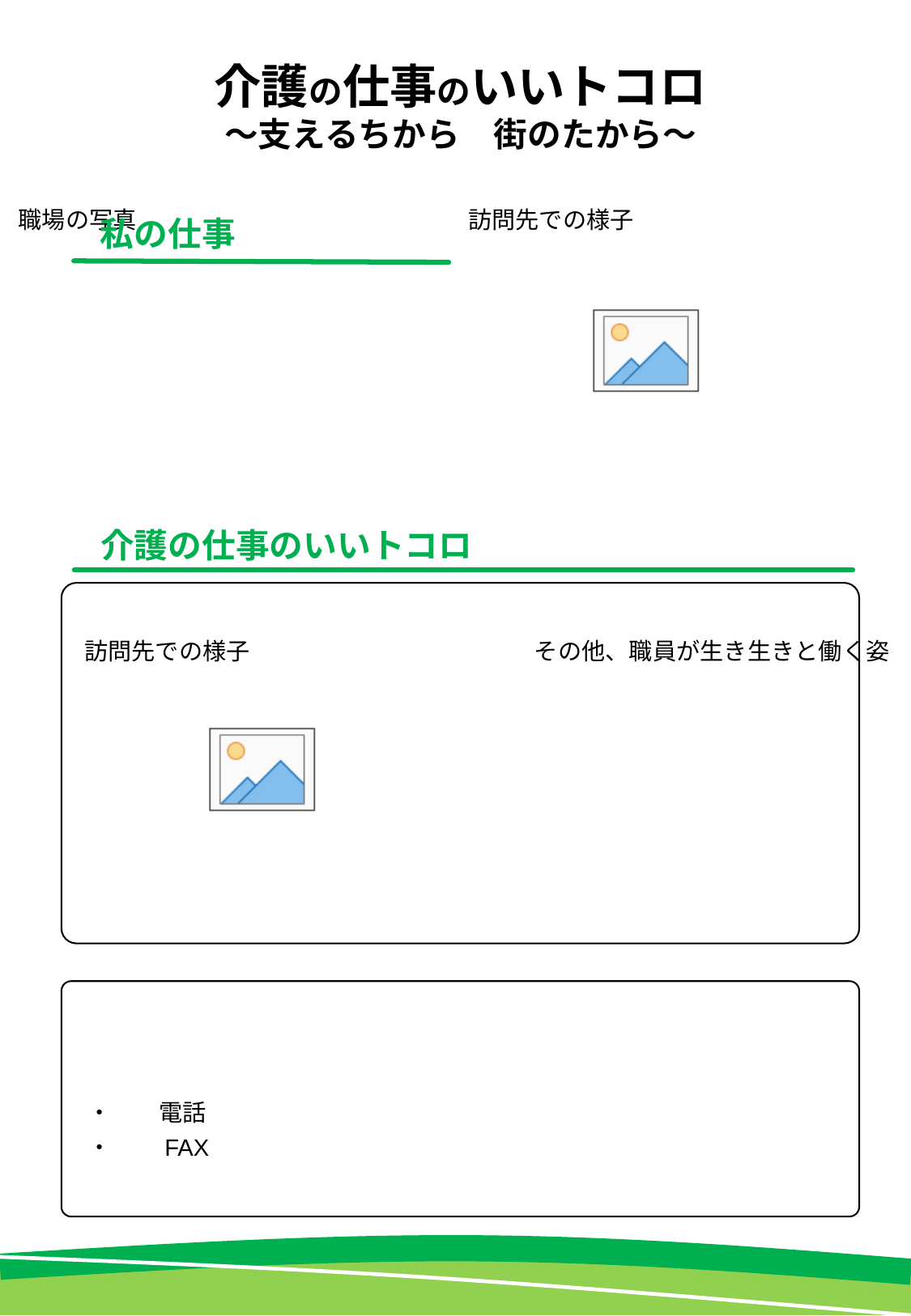

介護の仕事のいいトコロ
～支えるちから　街のたから～

私の仕事

介護の仕事のいいトコロ

・　　電話

・　　FAX